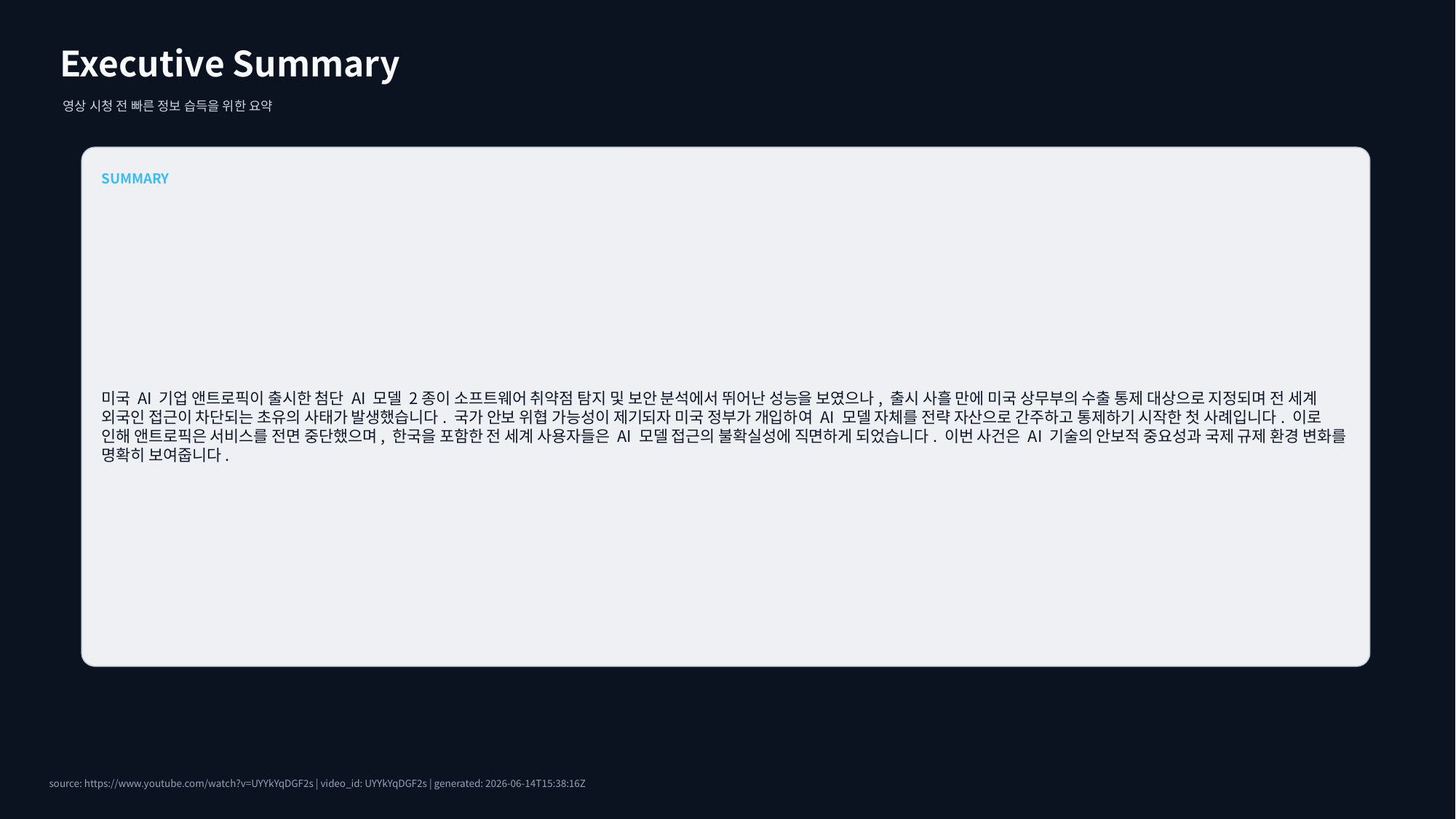

Executive Summary
영상 시청 전 빠른 정보 습득을 위한 요약

SUMMARY
미국 AI 기업 앤트로픽이 출시한 첨단 AI 모델 2종이 소프트웨어 취약점 탐지 및 보안 분석에서 뛰어난 성능을 보였으나, 출시 사흘 만에 미국 상무부의 수출 통제 대상으로 지정되며 전 세계 외국인 접근이 차단되는 초유의 사태가 발생했습니다. 국가 안보 위협 가능성이 제기되자 미국 정부가 개입하여 AI 모델 자체를 전략 자산으로 간주하고 통제하기 시작한 첫 사례입니다. 이로 인해 앤트로픽은 서비스를 전면 중단했으며, 한국을 포함한 전 세계 사용자들은 AI 모델 접근의 불확실성에 직면하게 되었습니다. 이번 사건은 AI 기술의 안보적 중요성과 국제 규제 환경 변화를 명확히 보여줍니다.
source: https://www.youtube.com/watch?v=UYYkYqDGF2s | video_id: UYYkYqDGF2s | generated: 2026-06-14T15:38:16Z